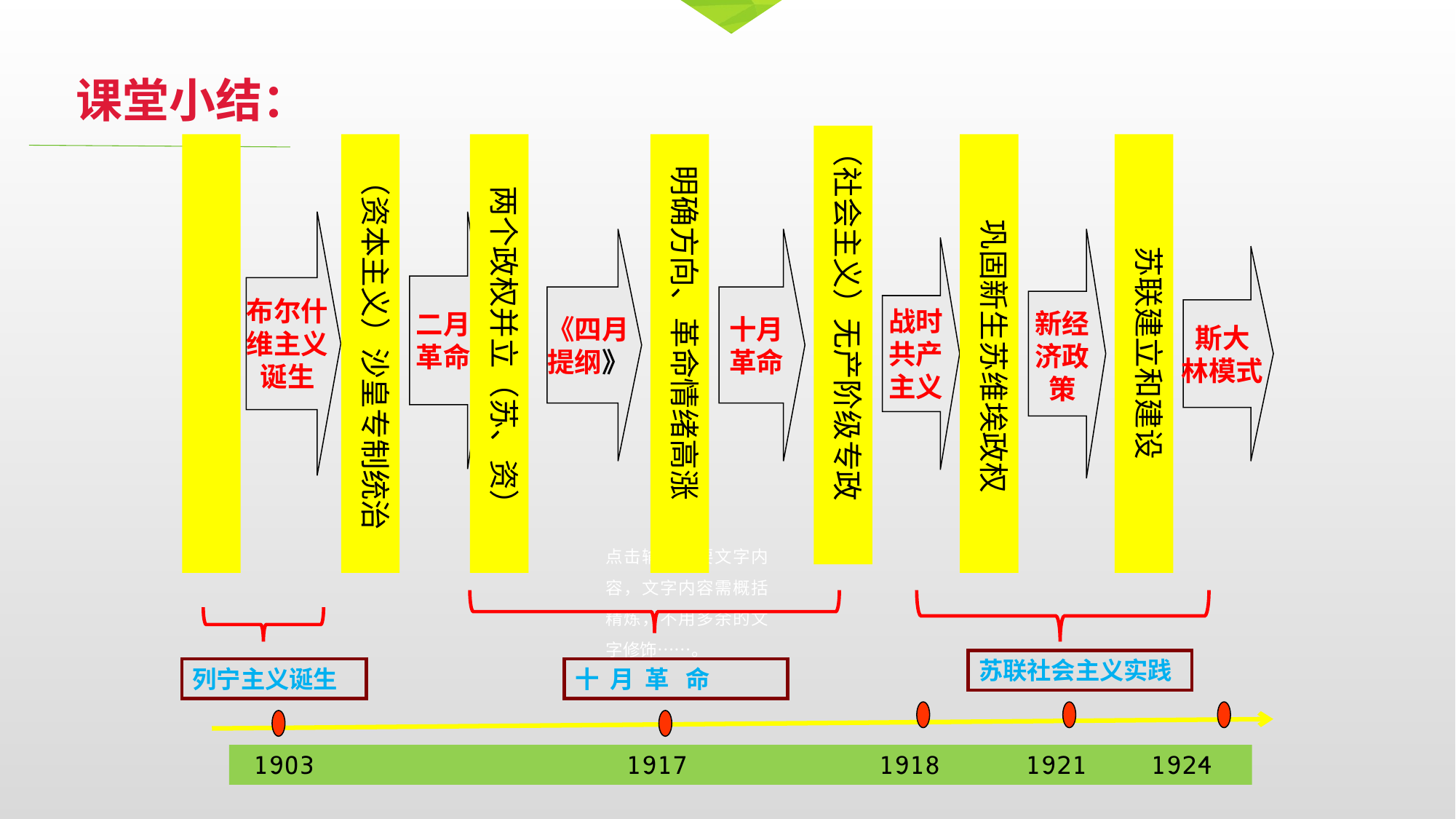

课堂小结：
（社会主义）无产阶级专政

  （资本主义）沙皇专制统治
     两个政权并立（苏、资）
  明确方向、革命情绪高涨
          巩固新生苏维埃政权
              苏联建立和建设

布尔什
维主义
诞生

二月
革命
《四月
提纲》
十月
革命

新经
济政
策

战时
共产
主义

斯大
林模式

点击输入简要文字内容，文字内容需概括精炼，不用多余的文字修饰……。

苏联社会主义实践
列宁主义诞生
十  月  革   命

  1903                                            1917                           1918            1921         1924